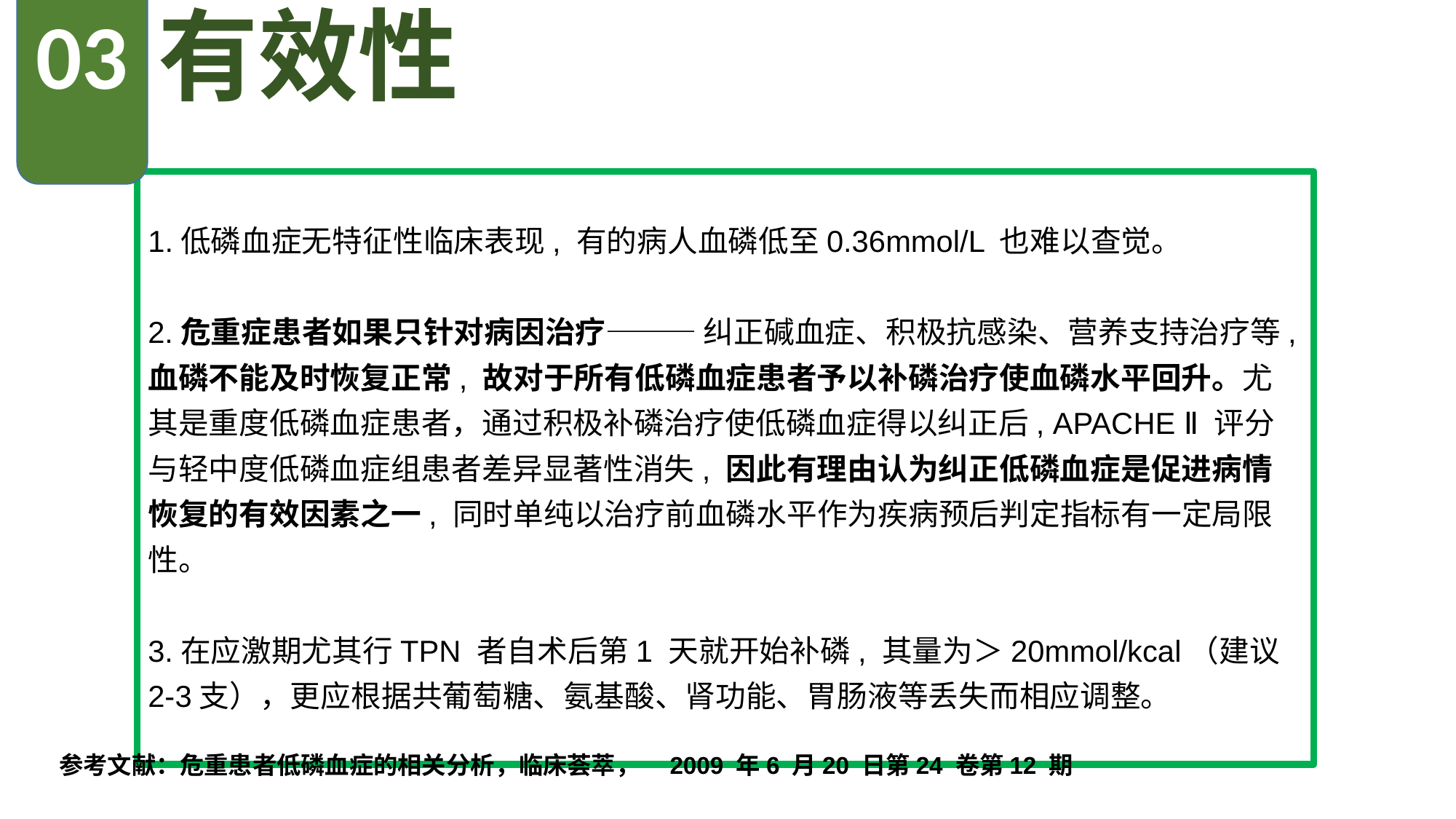

03
有效性

1.低磷血症无特征性临床表现, 有的病人血磷低至0.36mmol/L 也难以查觉。

2.危重症患者如果只针对病因治疗——— 纠正碱血症、积极抗感染、营养支持治疗等, 血磷不能及时恢复正常, 故对于所有低磷血症患者予以补磷治疗使血磷水平回升。尤其是重度低磷血症患者，通过积极补磷治疗使低磷血症得以纠正后, APACHE Ⅱ 评分与轻中度低磷血症组患者差异显著性消失, 因此有理由认为纠正低磷血症是促进病情恢复的有效因素之一, 同时单纯以治疗前血磷水平作为疾病预后判定指标有一定局限性。

3.在应激期尤其行TPN 者自术后第1 天就开始补磷, 其量为＞20mmol/kcal（建议2-3支），更应根据共葡萄糖、氨基酸、肾功能、胃肠液等丢失而相应调整。

参考文献：危重患者低磷血症的相关分析，临床荟萃，　2009 年6 月20 日第24 卷第12 期